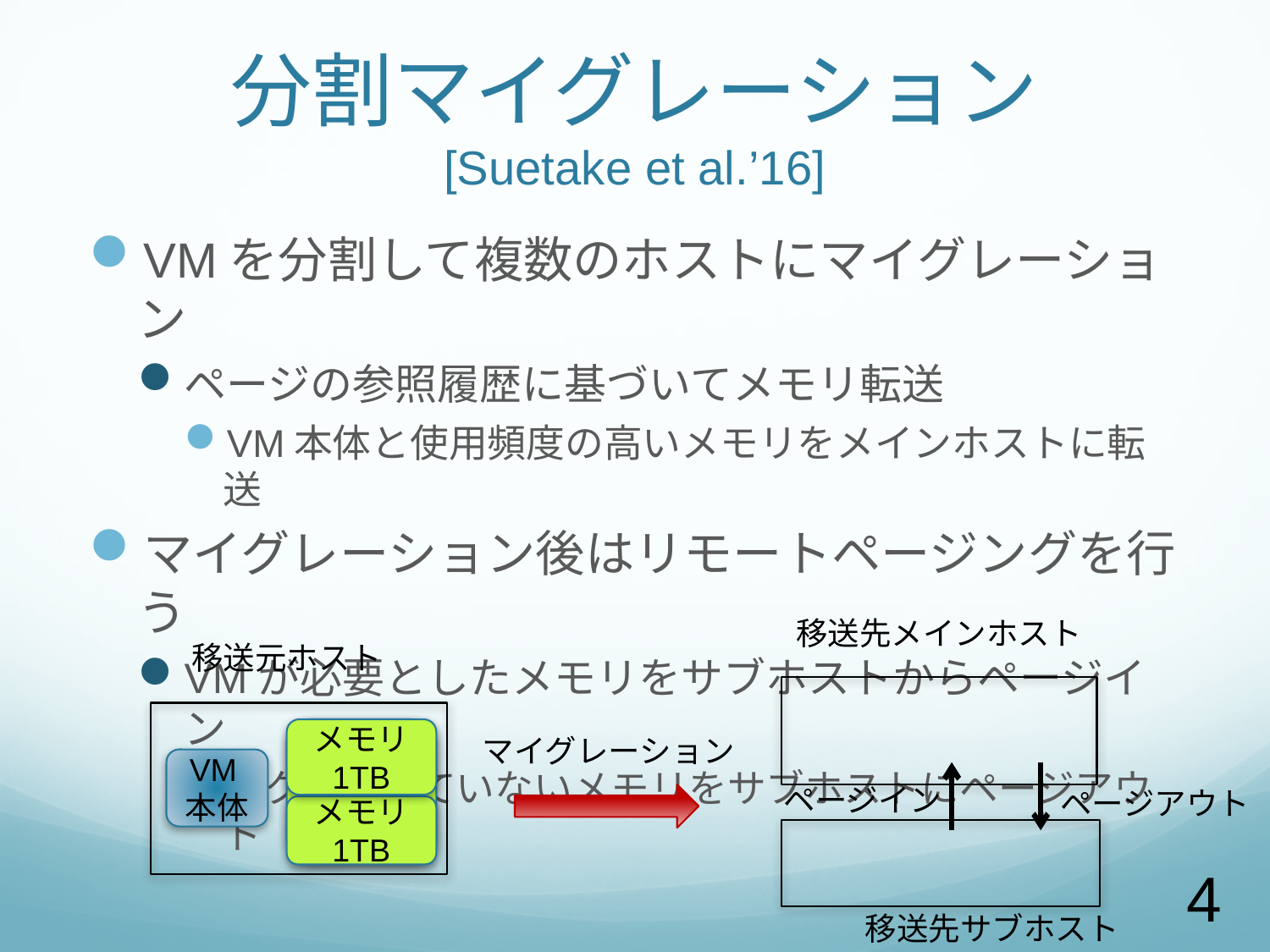

# 分割マイグレーション [Suetake et al.’16]
VMを分割して複数のホストにマイグレーション
ページの参照履歴に基づいてメモリ転送
VM本体と使用頻度の高いメモリをメインホストに転送
マイグレーション後はリモートページングを行う
VMが必要としたメモリをサブホストからページイン
アクセスしていないメモリをサブホストにページアウト

移送先メインホスト
移送元ホスト

メモリ
1TB
メモリ
2TB
マイグレーション
VM本体
ページイン
ページアウト

メモリ
1TB

4
移送先サブホスト